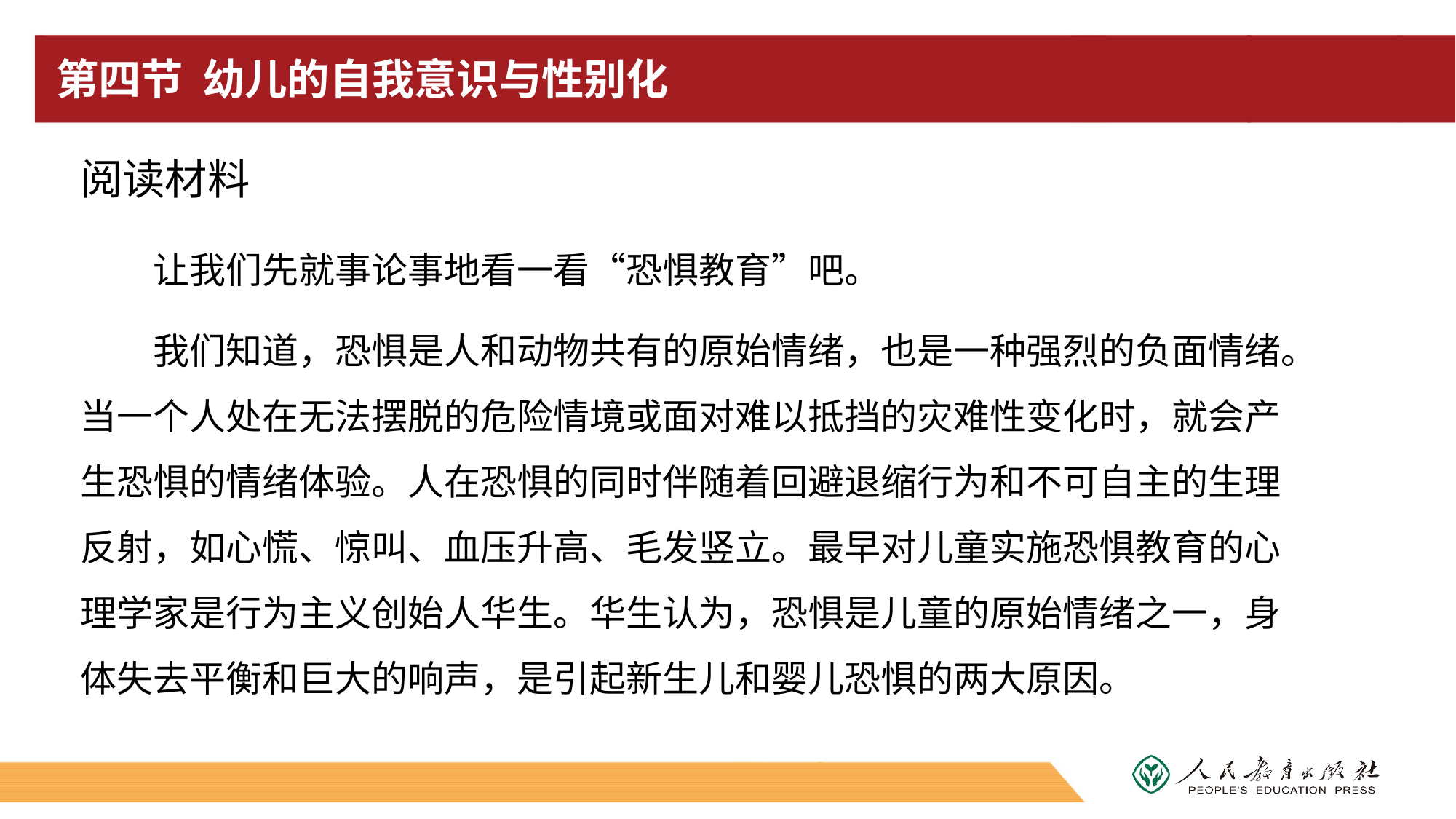

# 第四节  幼儿的自我意识与性别化
阅读材料
让我们先就事论事地看一看“恐惧教育”吧。
我们知道，恐惧是人和动物共有的原始情绪，也是一种强烈的负面情绪。当一个人处在无法摆脱的危险情境或面对难以抵挡的灾难性变化时，就会产生恐惧的情绪体验。人在恐惧的同时伴随着回避退缩行为和不可自主的生理反射，如心慌、惊叫、血压升高、毛发竖立。最早对儿童实施恐惧教育的心理学家是行为主义创始人华生。华生认为，恐惧是儿童的原始情绪之一，身体失去平衡和巨大的响声，是引起新生儿和婴儿恐惧的两大原因。